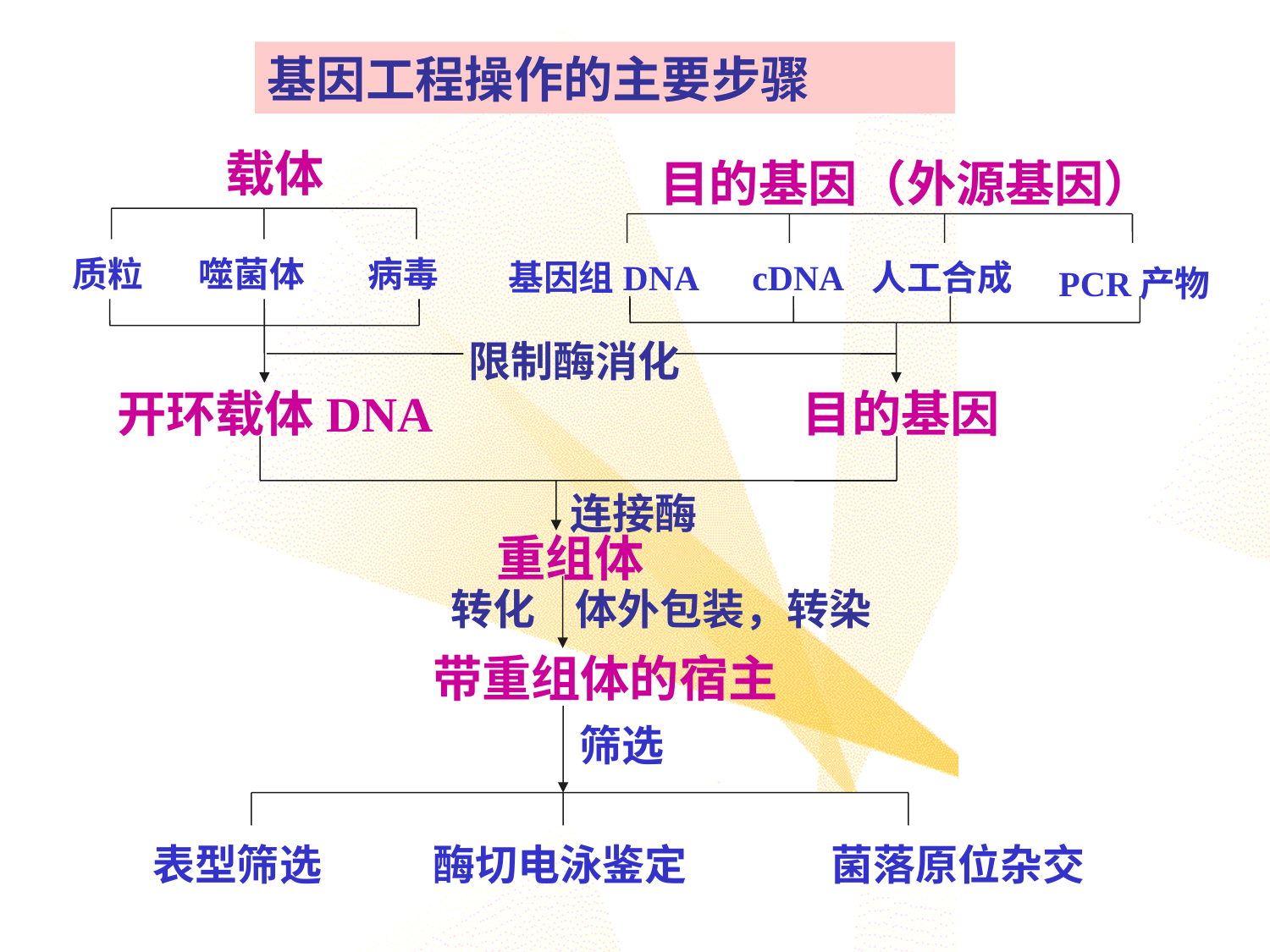

基因工程操作的主要步骤
载体

质粒
噬菌体
病毒
目的基因（外源基因）

PCR产物
基因组DNA
 cDNA
人工合成

限制酶消化

开环载体DNA
目的基因

连接酶
重组体
转化
体外包装，转染

带重组体的宿主

筛选

表型筛选
酶切电泳鉴定
菌落原位杂交